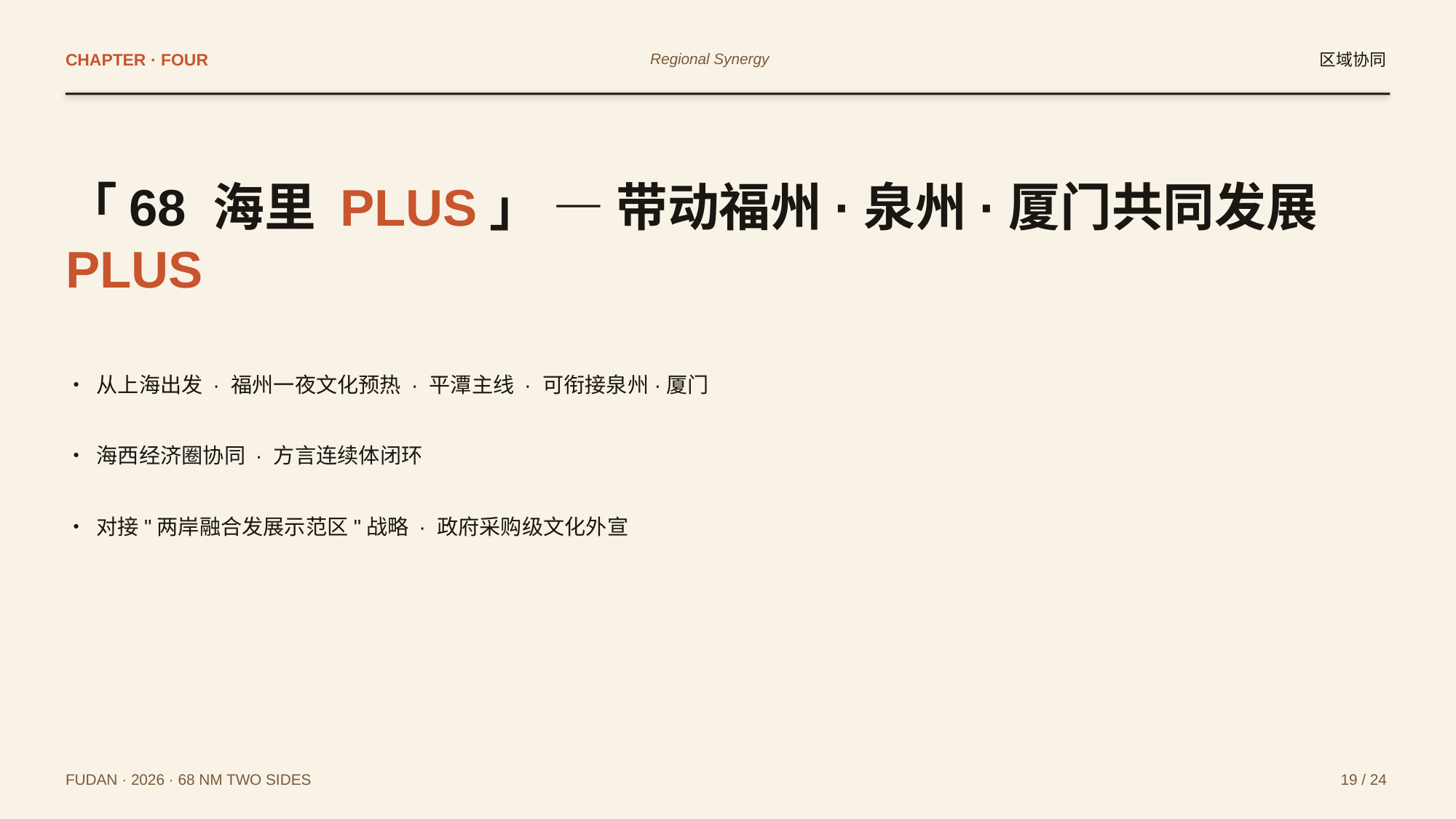

CHAPTER · FOUR
Regional Synergy
区域协同

「68 海里 PLUS」 — 带动福州·泉州·厦门共同发展PLUS
• 从上海出发 · 福州一夜文化预热 · 平潭主线 · 可衔接泉州·厦门
• 海西经济圈协同 · 方言连续体闭环
• 对接"两岸融合发展示范区"战略 · 政府采购级文化外宣
FUDAN · 2026 · 68 NM TWO SIDES
19 / 24